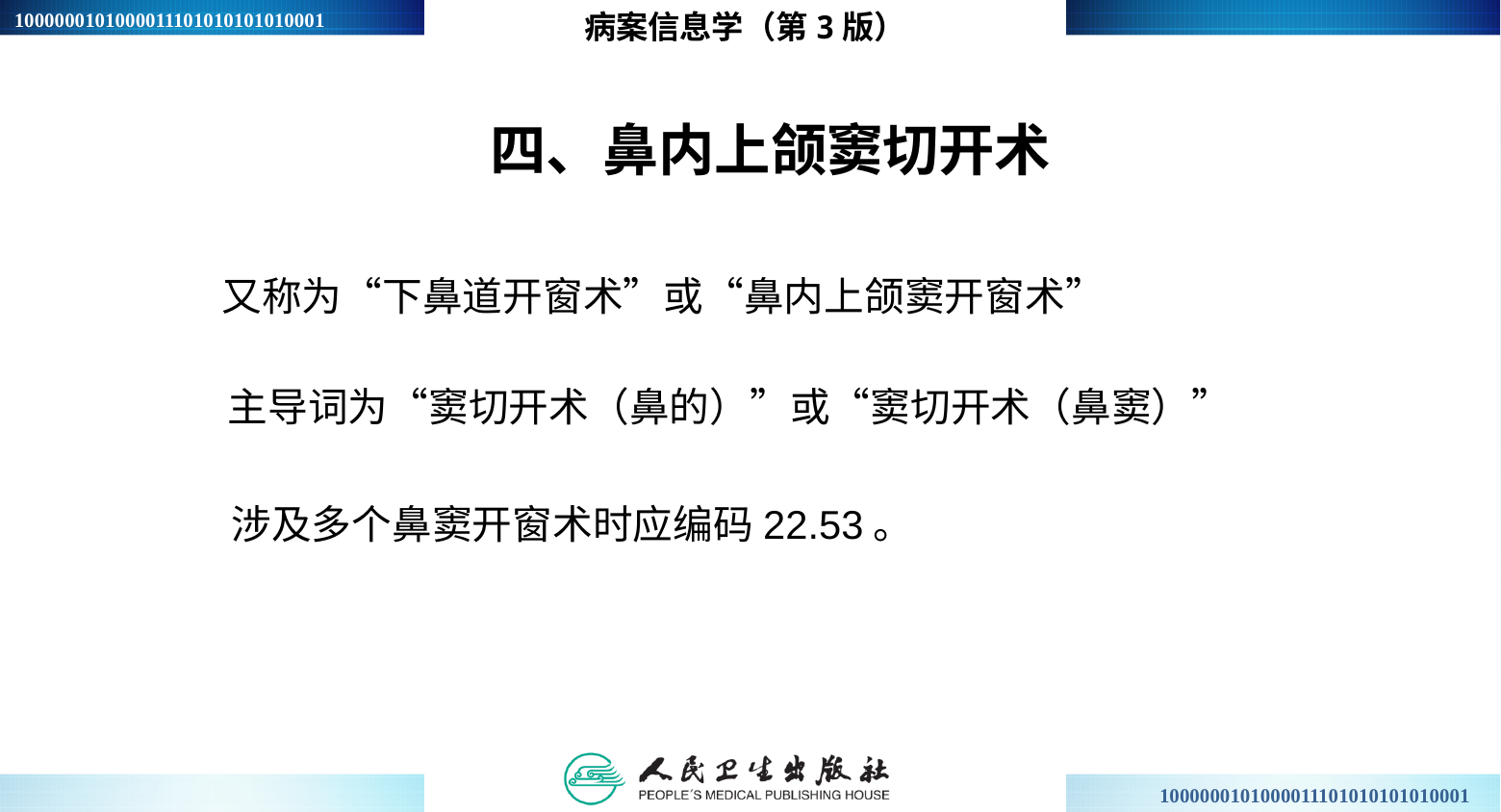

病案信息学（第3版）
# 四、鼻内上颌窦切开术
又称为“下鼻道开窗术”或“鼻内上颌窦开窗术”

主导词为“窦切开术（鼻的）”或“窦切开术（鼻窦）”
涉及多个鼻窦开窗术时应编码22.53。